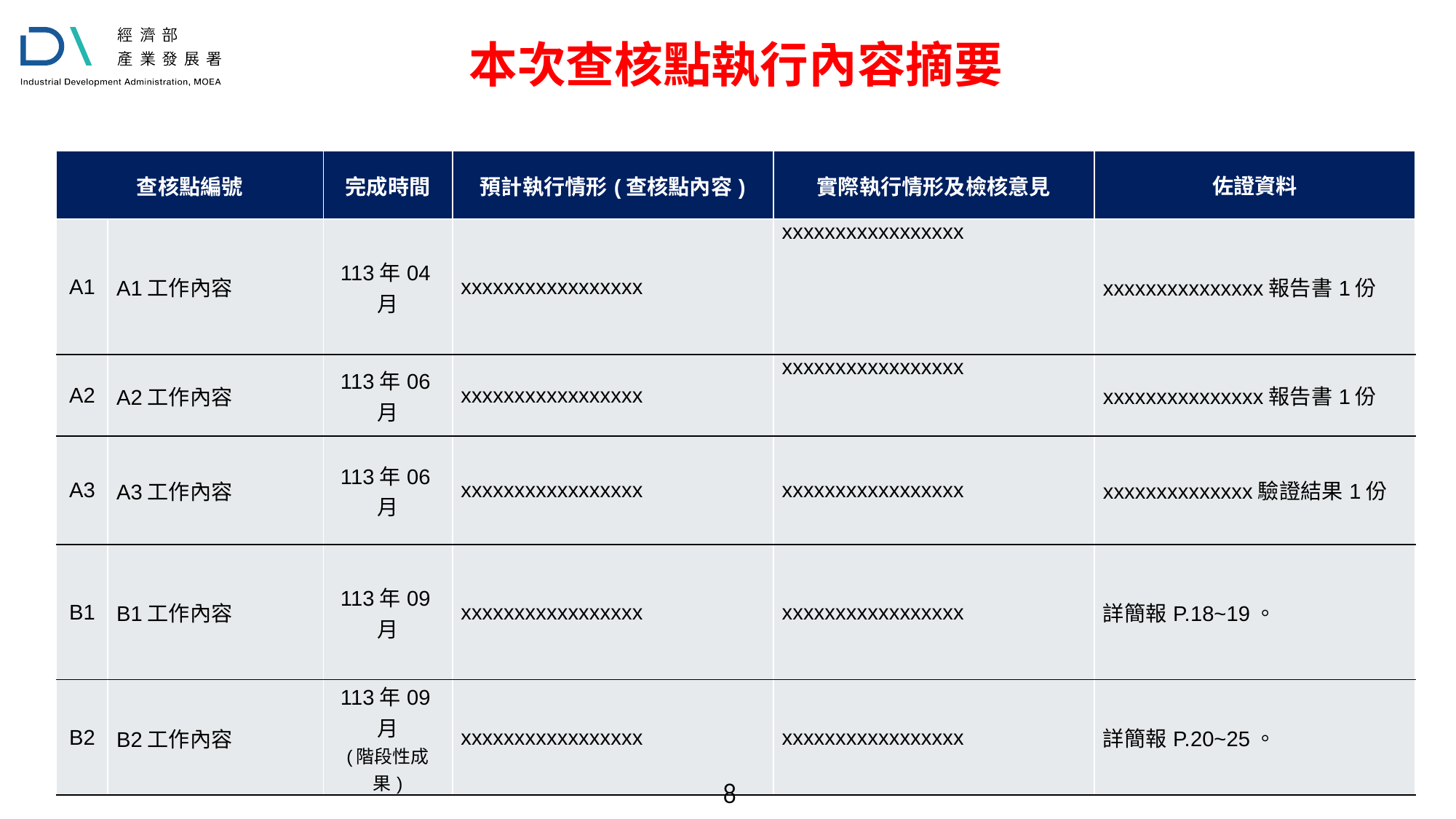

本次查核點執行內容摘要
| 查核點編號 | 查核點編號 | 完成時間 | 預計執行情形(查核點內容) | 實際執行情形及檢核意見 | 佐證資料 |
| --- | --- | --- | --- | --- | --- |
| A1 | A1工作內容 | 113年04月 | xxxxxxxxxxxxxxxxx | xxxxxxxxxxxxxxxxx | xxxxxxxxxxxxxxx報告書1份 |
| A2 | A2工作內容 | 113年06月 | xxxxxxxxxxxxxxxxx | xxxxxxxxxxxxxxxxx | xxxxxxxxxxxxxxx報告書1份 |
| A3 | A3工作內容 | 113年06月 | xxxxxxxxxxxxxxxxx | xxxxxxxxxxxxxxxxx | xxxxxxxxxxxxxx驗證結果1份 |
| B1 | B1工作內容 | 113年09月 | xxxxxxxxxxxxxxxxx | xxxxxxxxxxxxxxxxx | 詳簡報P.18~19。 |
| B2 | B2工作內容 | 113年09月 (階段性成果) | xxxxxxxxxxxxxxxxx | xxxxxxxxxxxxxxxxx | 詳簡報P.20~25。 |
8